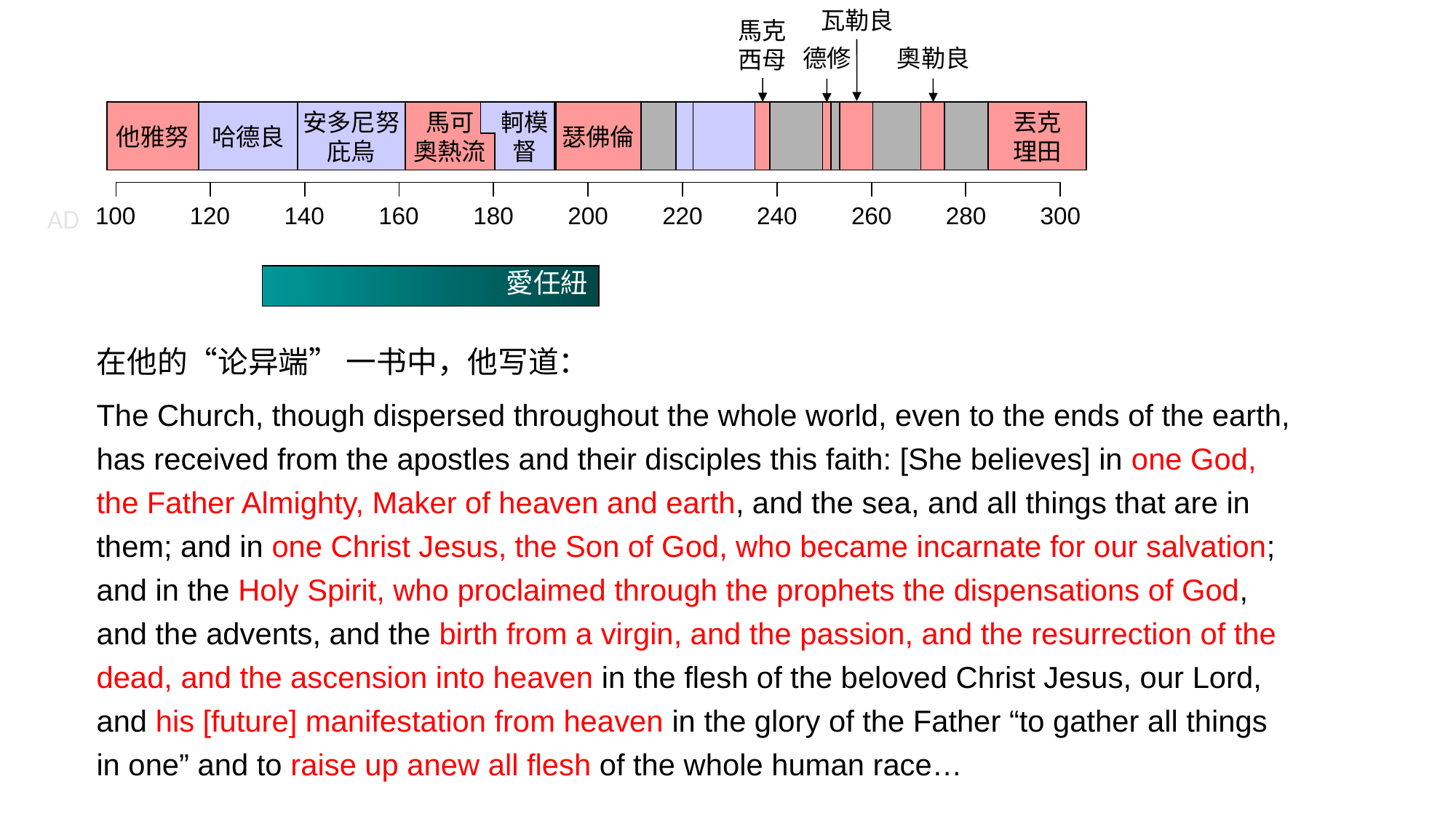

瓦勒良
馬克
西母
奧勒良
德修

他雅努
哈德良
安多尼努
庇烏
馬可
奧熱流
軻模
督

瑟佛倫

丟克
理田

|  |  |  |  |  |  |  |  |  |  |
| --- | --- | --- | --- | --- | --- | --- | --- | --- | --- |
AD
| 100 | 120 | 140 | 160 | 180 | 200 | 220 | 240 | 260 | 280 | 300 |
| --- | --- | --- | --- | --- | --- | --- | --- | --- | --- | --- |
愛任紐
在他的“论异端” 一书中，他写道：
The Church, though dispersed throughout the whole world, even to the ends of the earth, has received from the apostles and their disciples this faith: [She believes] in one God, the Father Almighty, Maker of heaven and earth, and the sea, and all things that are in them; and in one Christ Jesus, the Son of God, who became incarnate for our salvation; and in the Holy Spirit, who proclaimed through the prophets the dispensations of God, and the advents, and the birth from a virgin, and the passion, and the resurrection of the dead, and the ascension into heaven in the flesh of the beloved Christ Jesus, our Lord, and his [future] manifestation from heaven in the glory of the Father “to gather all things in one” and to raise up anew all flesh of the whole human race…